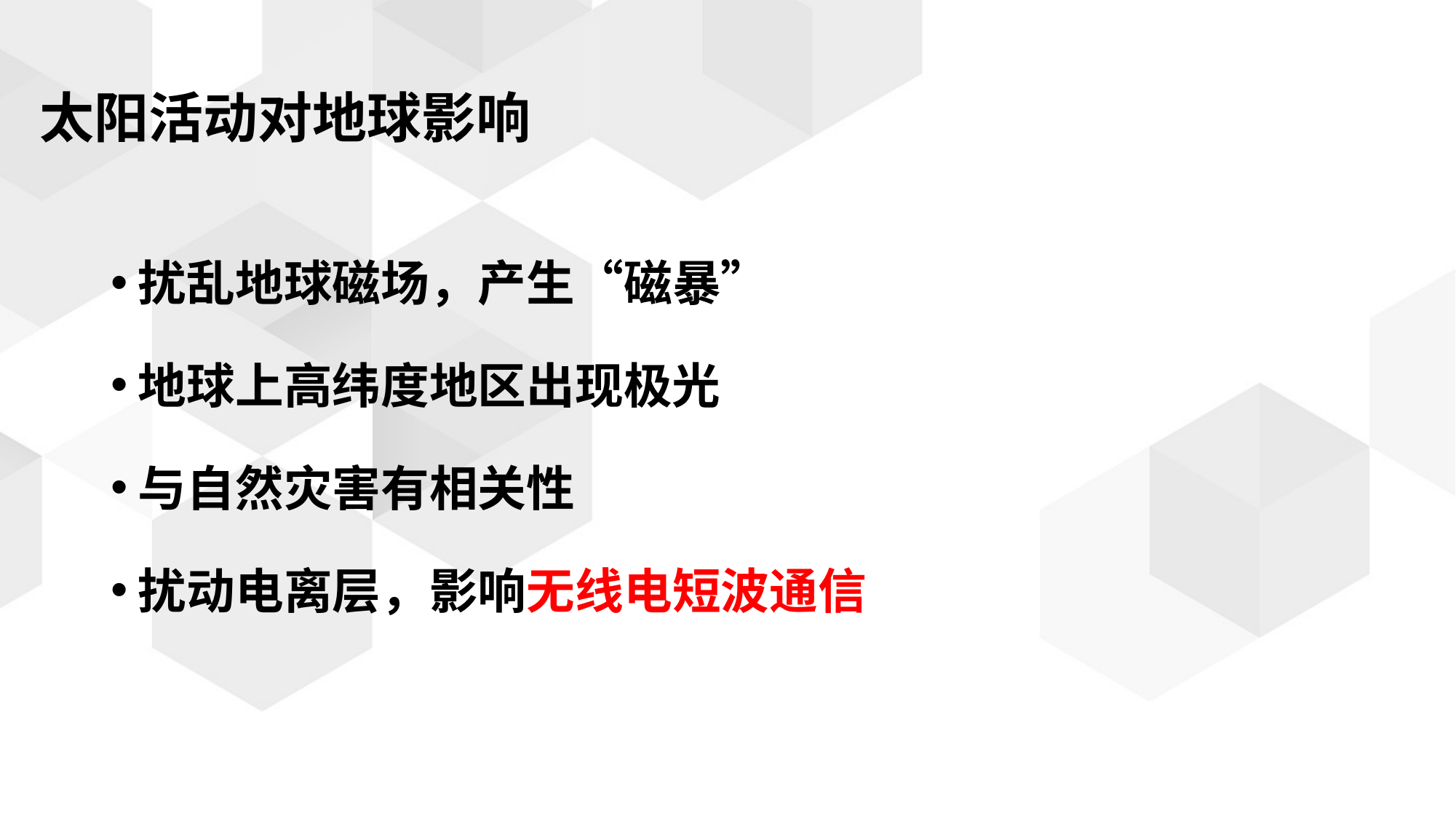

# 太阳活动对地球影响
扰乱地球磁场，产生“磁暴”
地球上高纬度地区出现极光
与自然灾害有相关性
扰动电离层，影响无线电短波通信